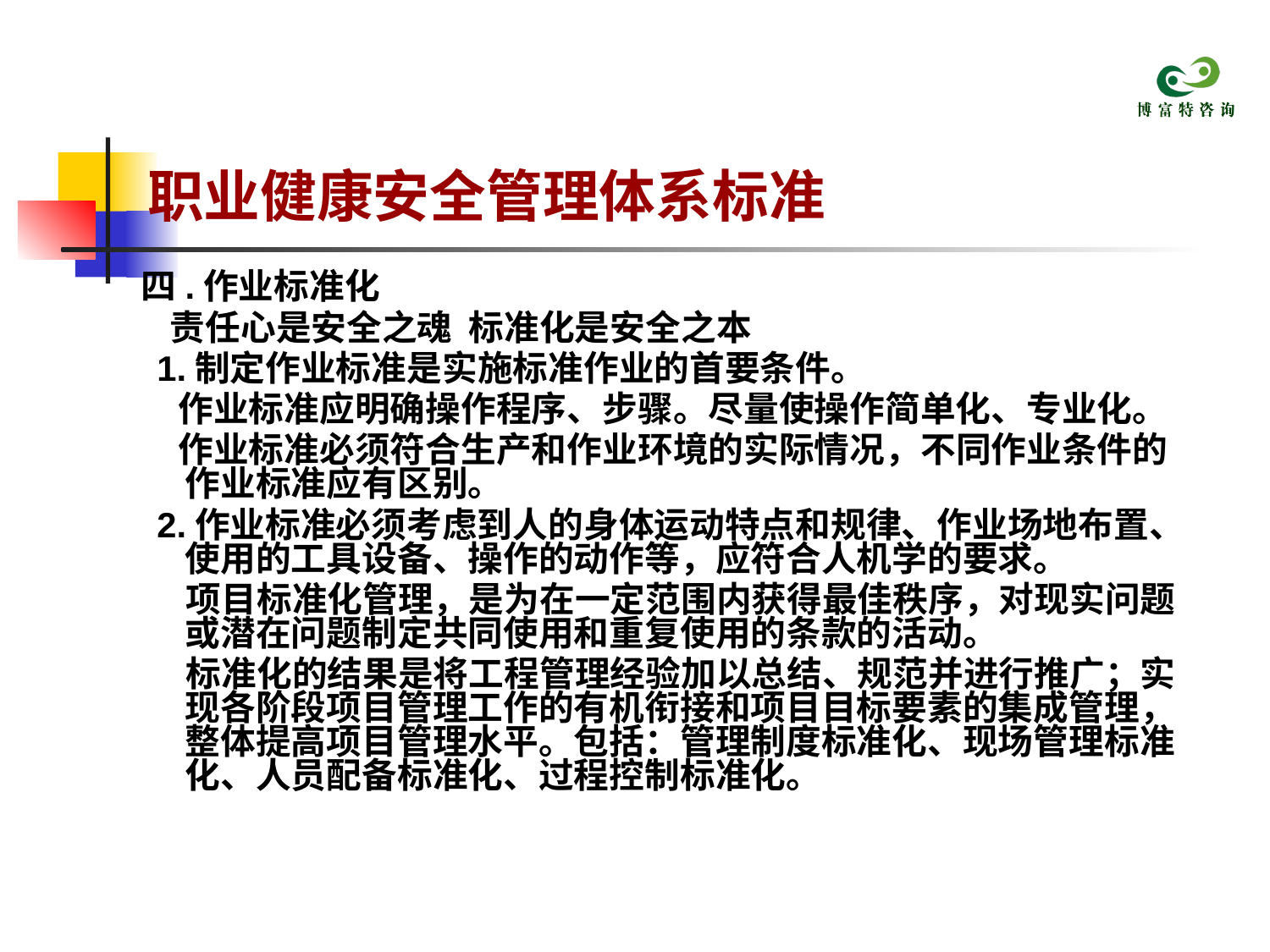

# 职业健康安全管理体系标准
  四.作业标准化
   责任心是安全之魂  标准化是安全之本
  1.制定作业标准是实施标准作业的首要条件。
    作业标准应明确操作程序、步骤。尽量使操作简单化、专业化。
    作业标准必须符合生产和作业环境的实际情况，不同作业条件的作业标准应有区别。
  2.作业标准必须考虑到人的身体运动特点和规律、作业场地布置、使用的工具设备、操作的动作等，应符合人机学的要求。
     项目标准化管理，是为在一定范围内获得最佳秩序，对现实问题或潜在问题制定共同使用和重复使用的条款的活动。
     标准化的结果是将工程管理经验加以总结、规范并进行推广；实现各阶段项目管理工作的有机衔接和项目目标要素的集成管理，整体提高项目管理水平。包括：管理制度标准化、现场管理标准化、人员配备标准化、过程控制标准化。

108